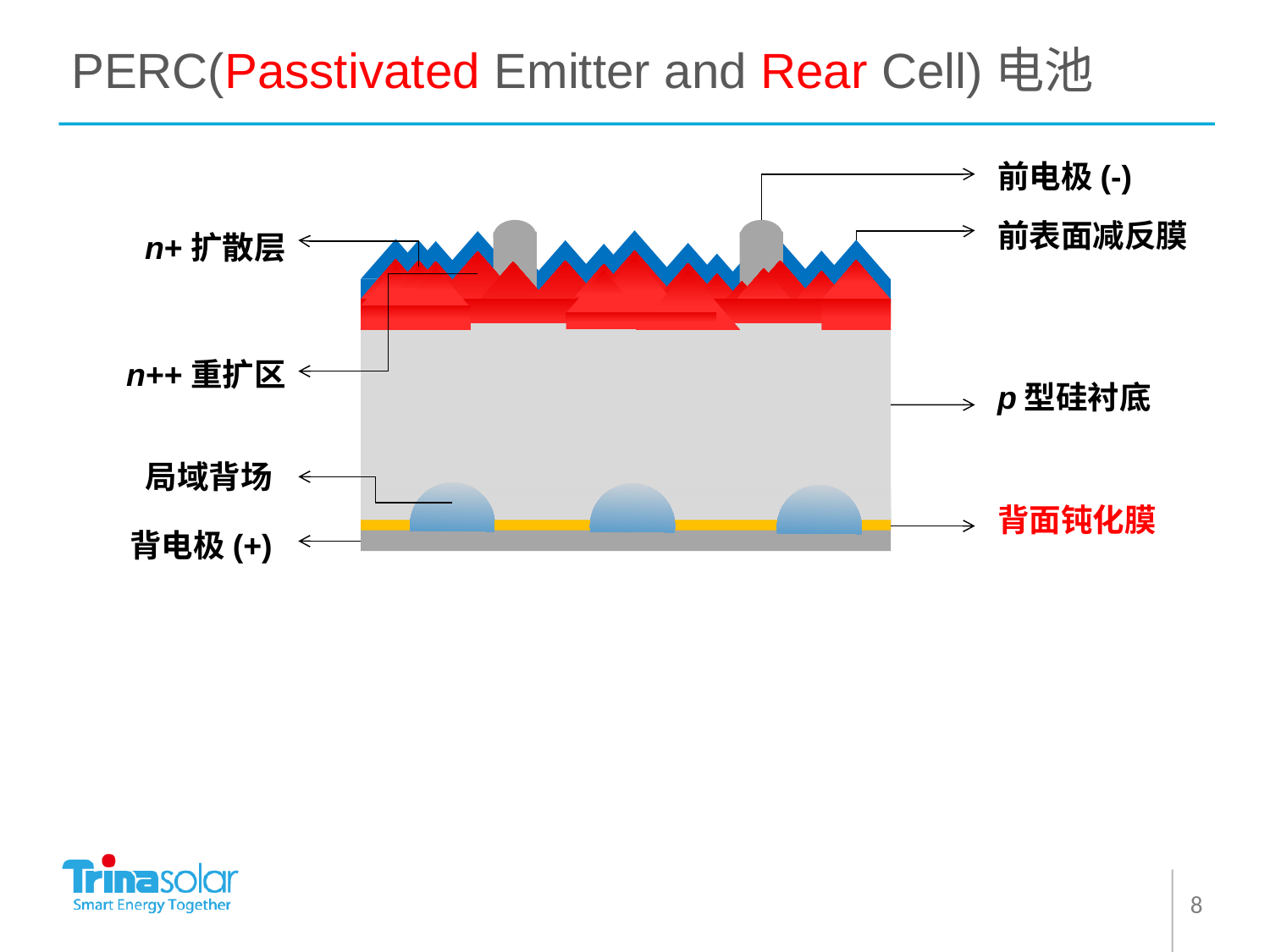

PERC(Passtivated Emitter and Rear Cell)电池
前电极(-)
前表面减反膜

n+扩散层

n++重扩区
p型硅衬底
局域背场

背面钝化膜

背电极(+)